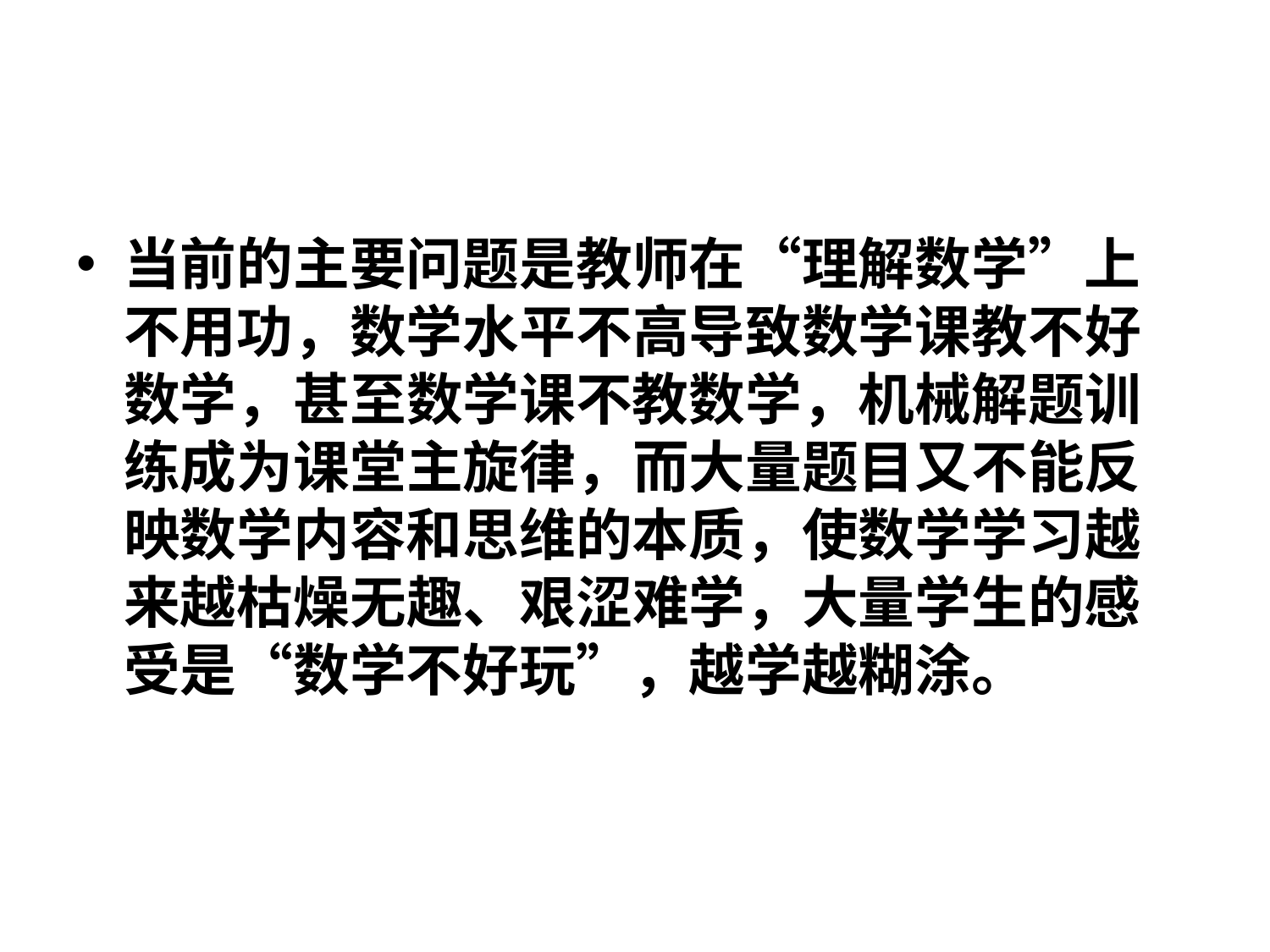

#
当前的主要问题是教师在“理解数学”上不用功，数学水平不高导致数学课教不好数学，甚至数学课不教数学，机械解题训练成为课堂主旋律，而大量题目又不能反映数学内容和思维的本质，使数学学习越来越枯燥无趣、艰涩难学，大量学生的感受是“数学不好玩”，越学越糊涂。